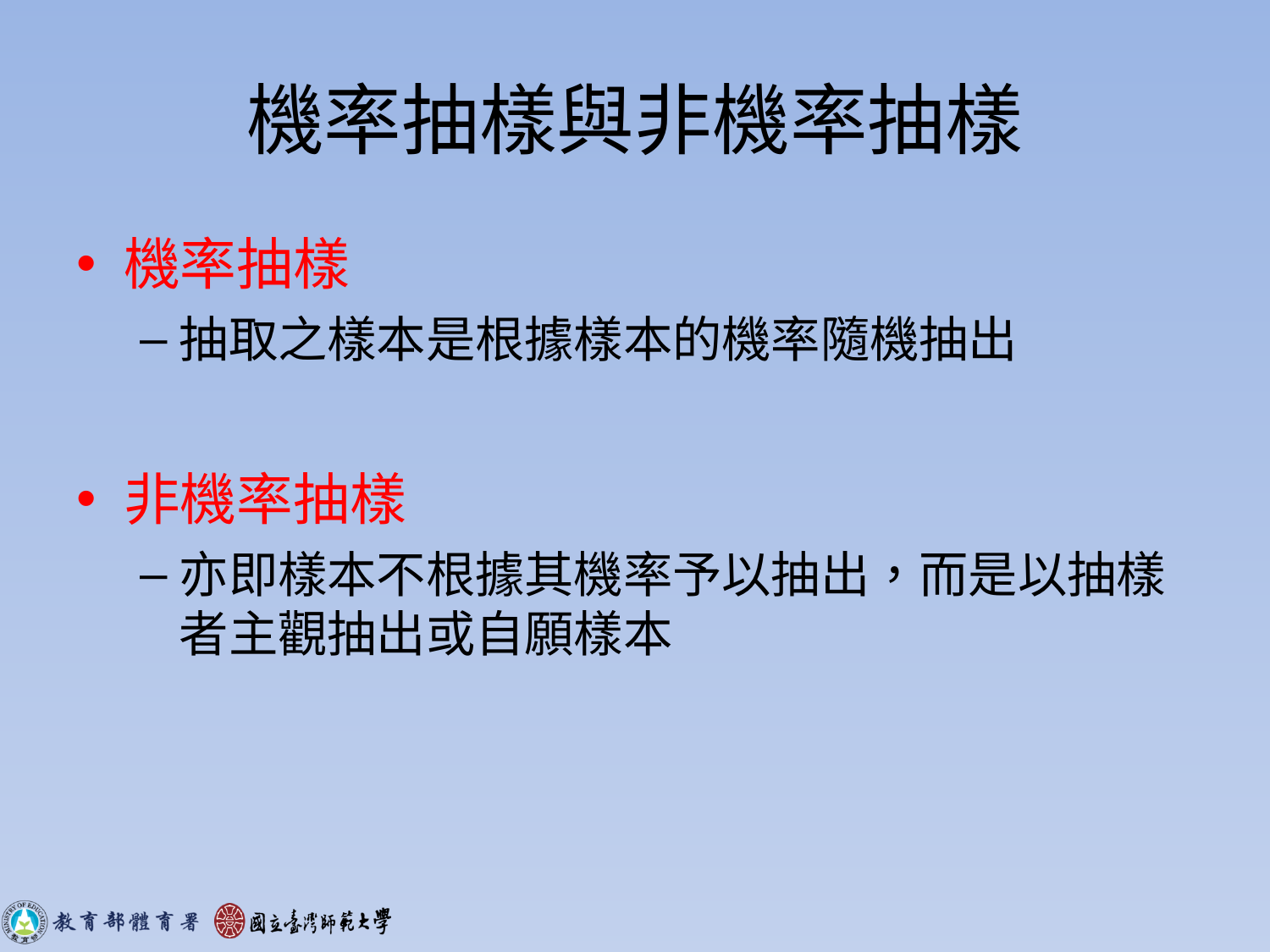

# 機率抽樣與非機率抽樣
機率抽樣
抽取之樣本是根據樣本的機率隨機抽出

非機率抽樣
亦即樣本不根據其機率予以抽出，而是以抽樣者主觀抽出或自願樣本